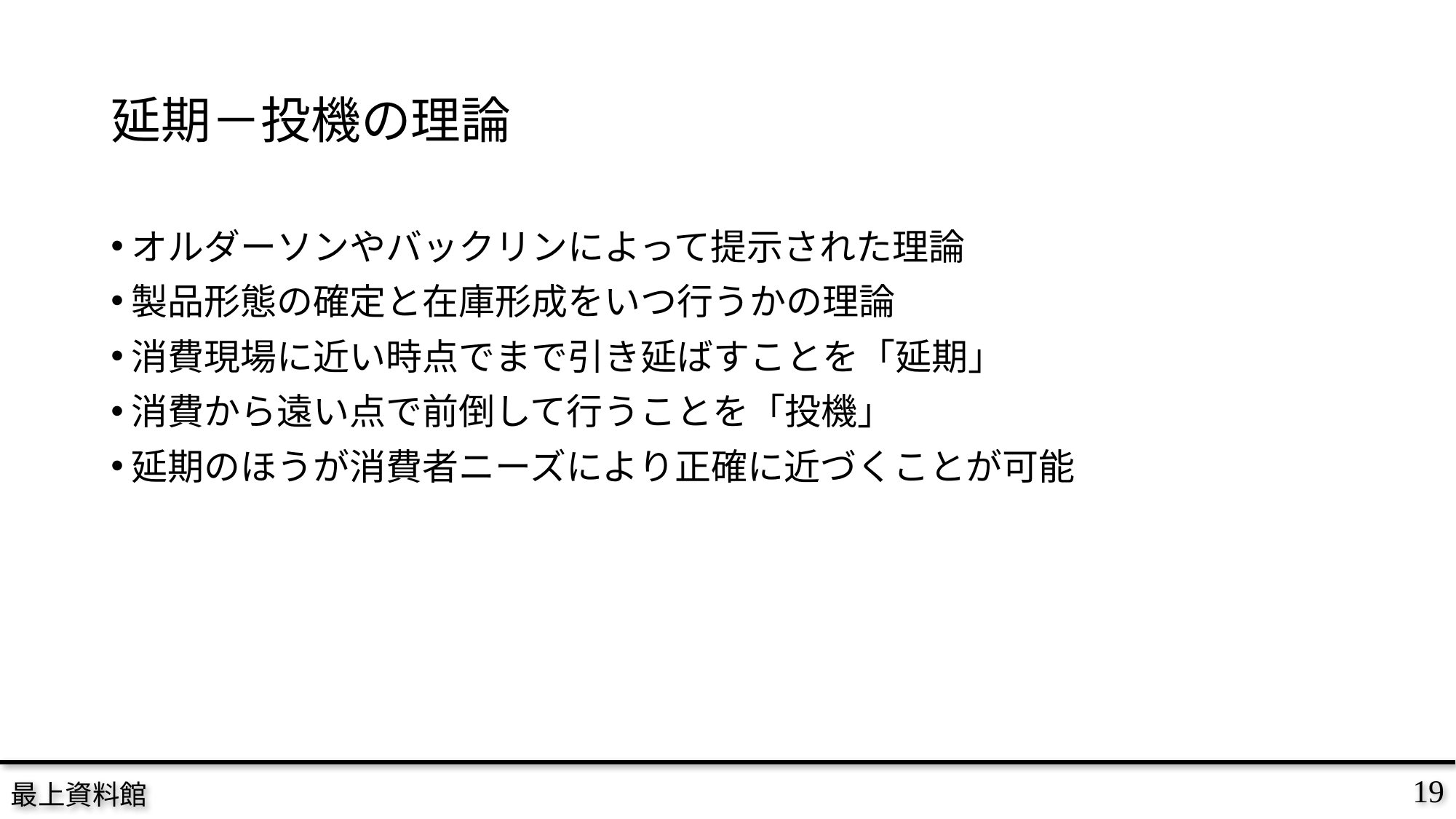

# 延期－投機の理論
オルダーソンやバックリンによって提示された理論
製品形態の確定と在庫形成をいつ行うかの理論
消費現場に近い時点でまで引き延ばすことを「延期」
消費から遠い点で前倒して行うことを「投機」
延期のほうが消費者ニーズにより正確に近づくことが可能